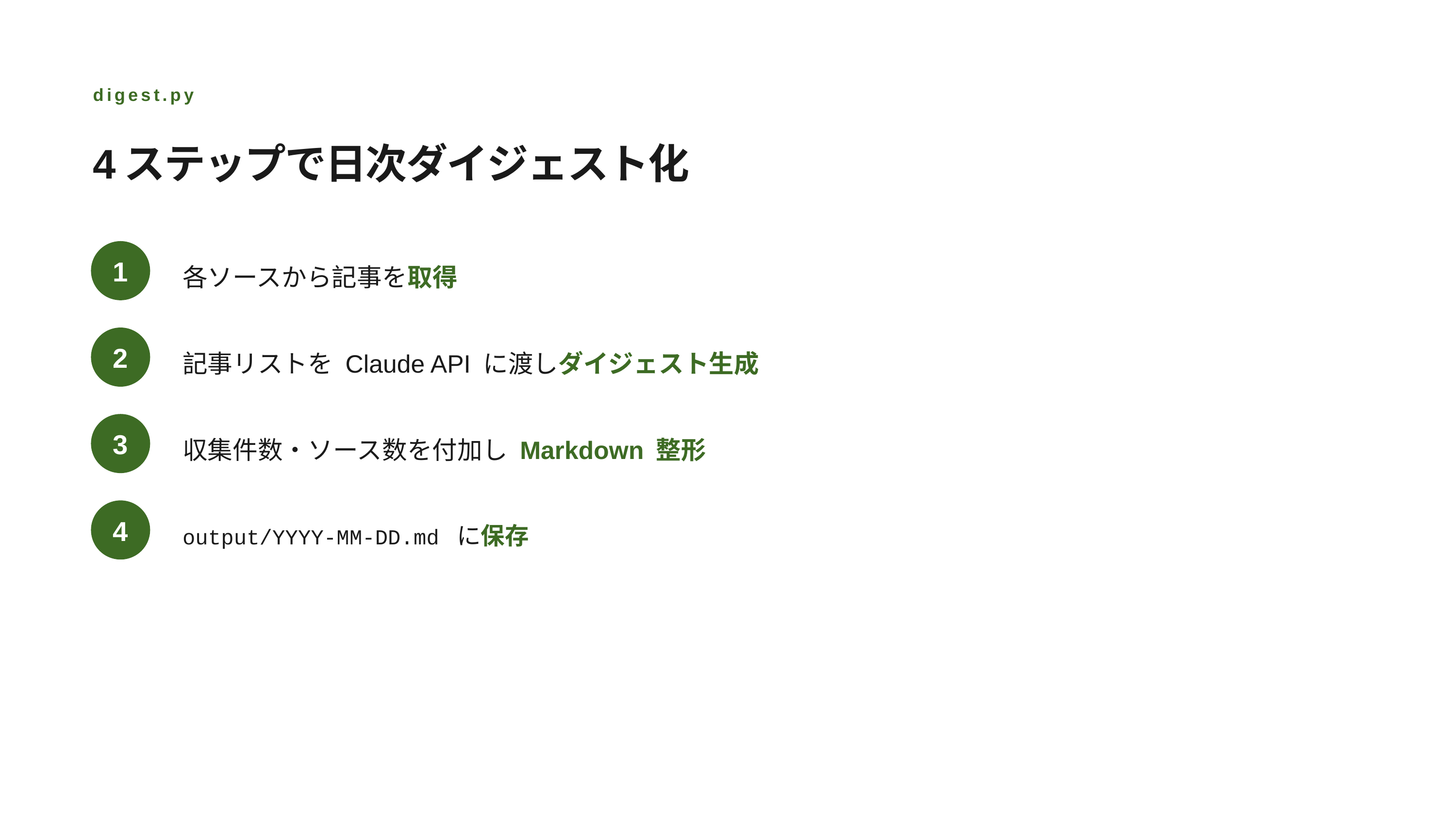

digest.py
4ステップで日次ダイジェスト化
1

各ソースから記事を取得
2

記事リストを Claude API に渡しダイジェスト生成
3

収集件数・ソース数を付加し Markdown 整形
4

output/YYYY-MM-DD.md に保存